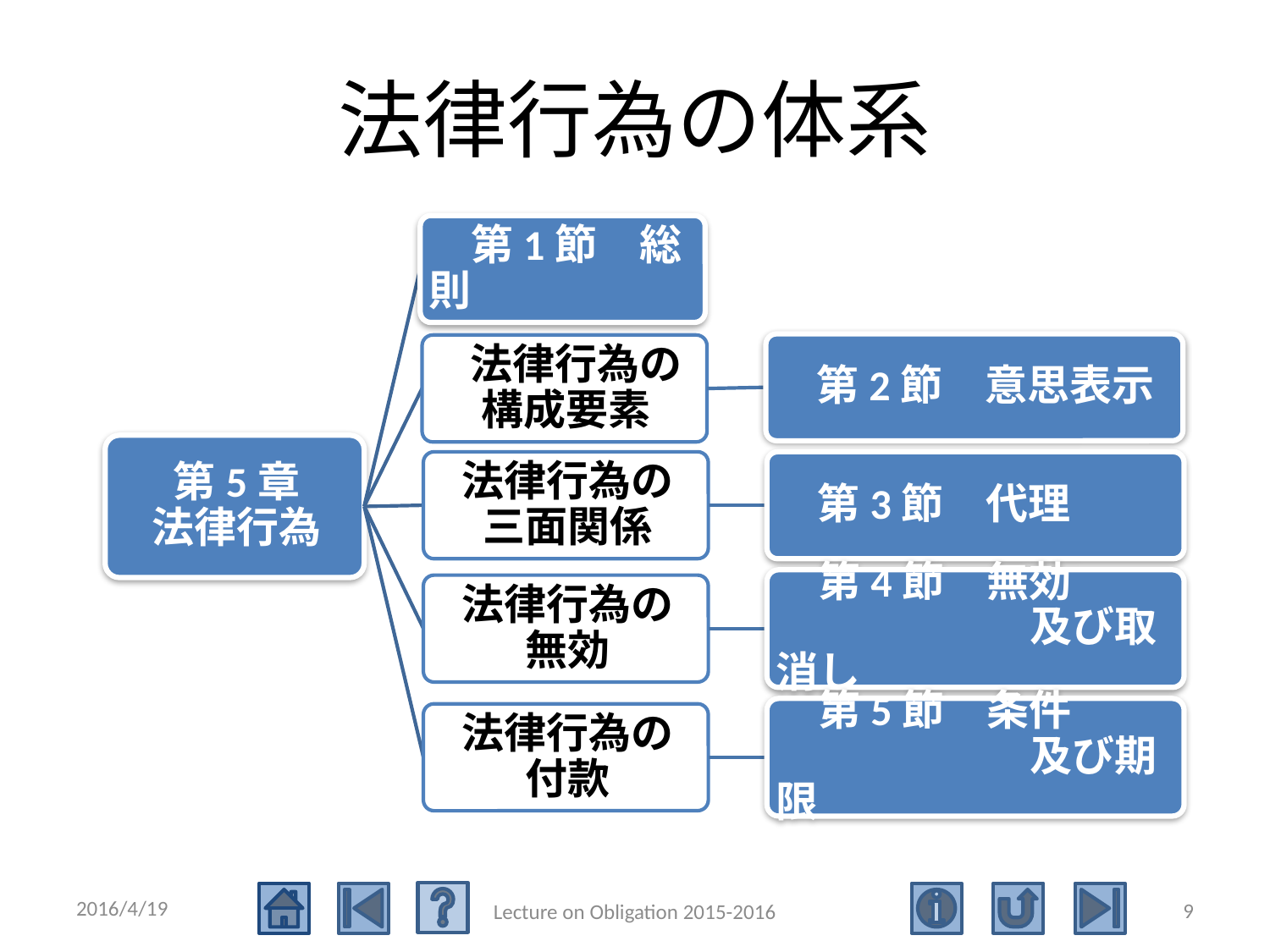

# 法律行為の体系
第5章
法律行為

　第1節　総則

 法律行為の
構成要素

　第2節　意思表示

法律行為の
三面関係

　第3節　代理

法律行為の
無効

　第4節　無効
　　　　　　及び取消し

法律行為の
付款

　第5節　条件
　　　　　　及び期限
2016/4/19
9
Lecture on Obligation 2015-2016